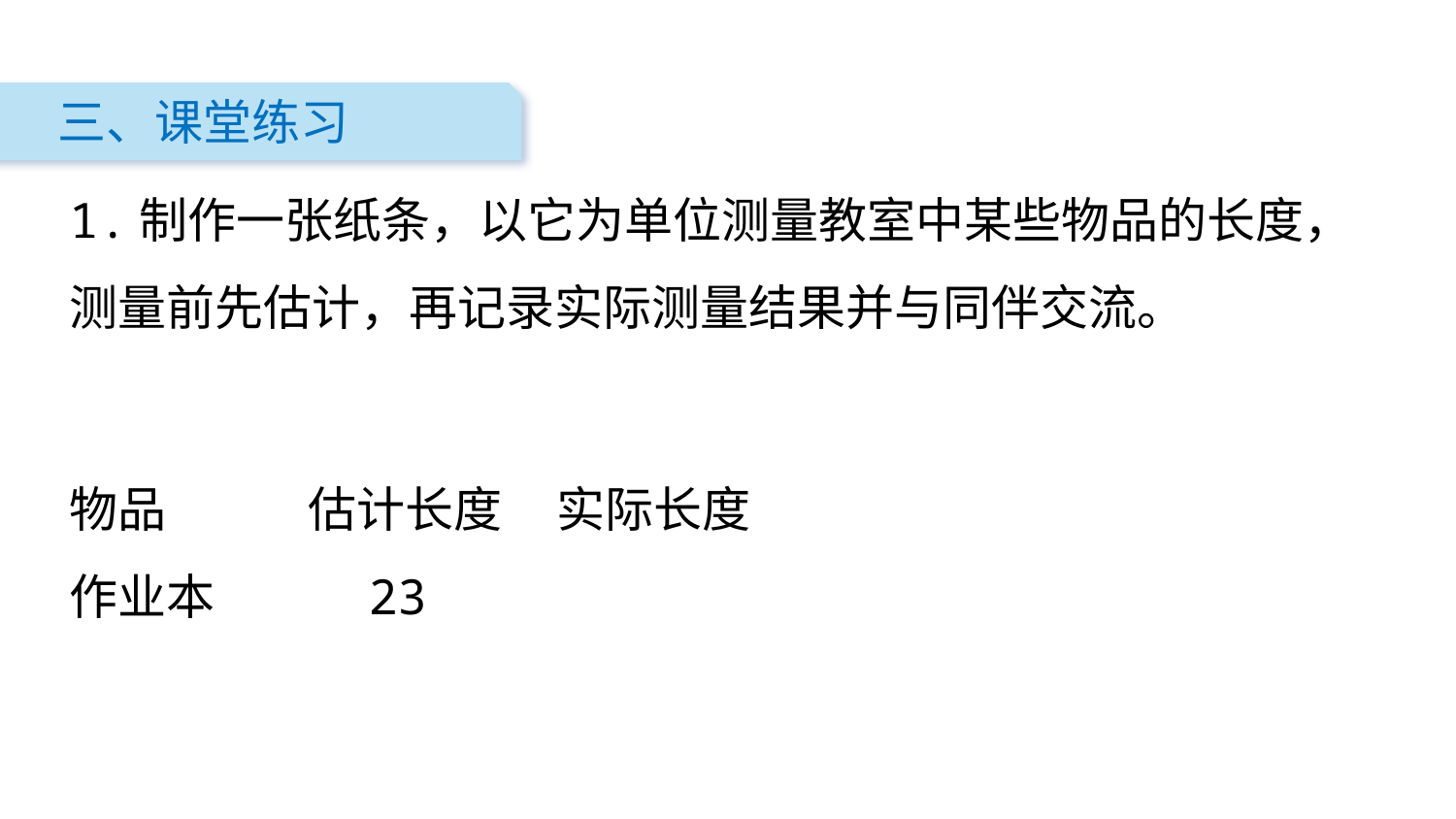

三、课堂练习

1.制作一张纸条，以它为单位测量教室中某些物品的长度，测量前先估计，再记录实际测量结果并与同伴交流。
物品             估计长度     实际长度
作业本             23